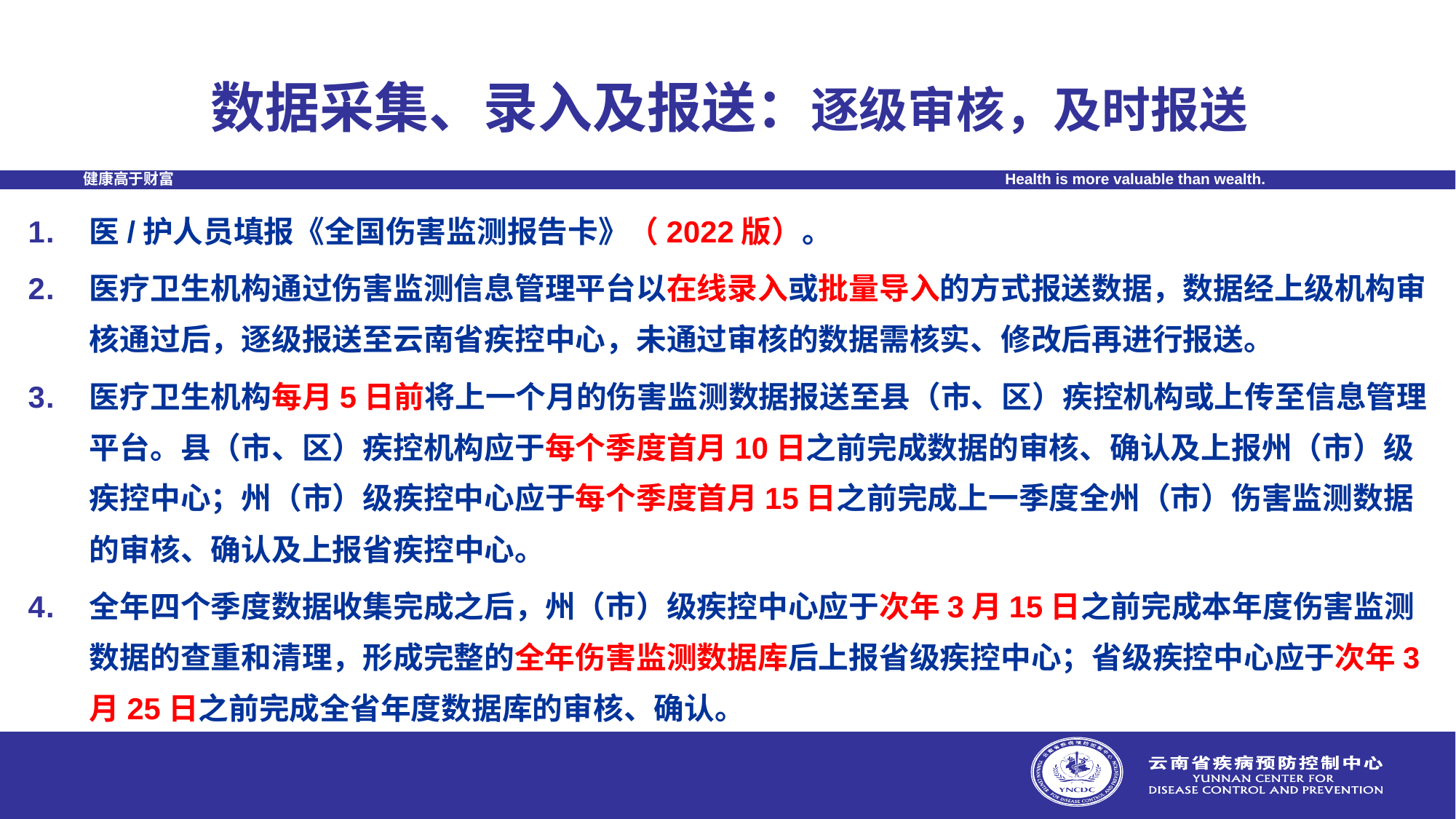

# 数据采集、录入及报送：逐级审核，及时报送
医/护人员填报《全国伤害监测报告卡》（2022版）。
医疗卫生机构通过伤害监测信息管理平台以在线录入或批量导入的方式报送数据，数据经上级机构审核通过后，逐级报送至云南省疾控中心，未通过审核的数据需核实、修改后再进行报送。
医疗卫生机构每月5日前将上一个月的伤害监测数据报送至县（市、区）疾控机构或上传至信息管理平台。县（市、区）疾控机构应于每个季度首月10日之前完成数据的审核、确认及上报州（市）级疾控中心；州（市）级疾控中心应于每个季度首月15日之前完成上一季度全州（市）伤害监测数据的审核、确认及上报省疾控中心。
全年四个季度数据收集完成之后，州（市）级疾控中心应于次年3月15日之前完成本年度伤害监测数据的查重和清理，形成完整的全年伤害监测数据库后上报省级疾控中心；省级疾控中心应于次年3月25日之前完成全省年度数据库的审核、确认。